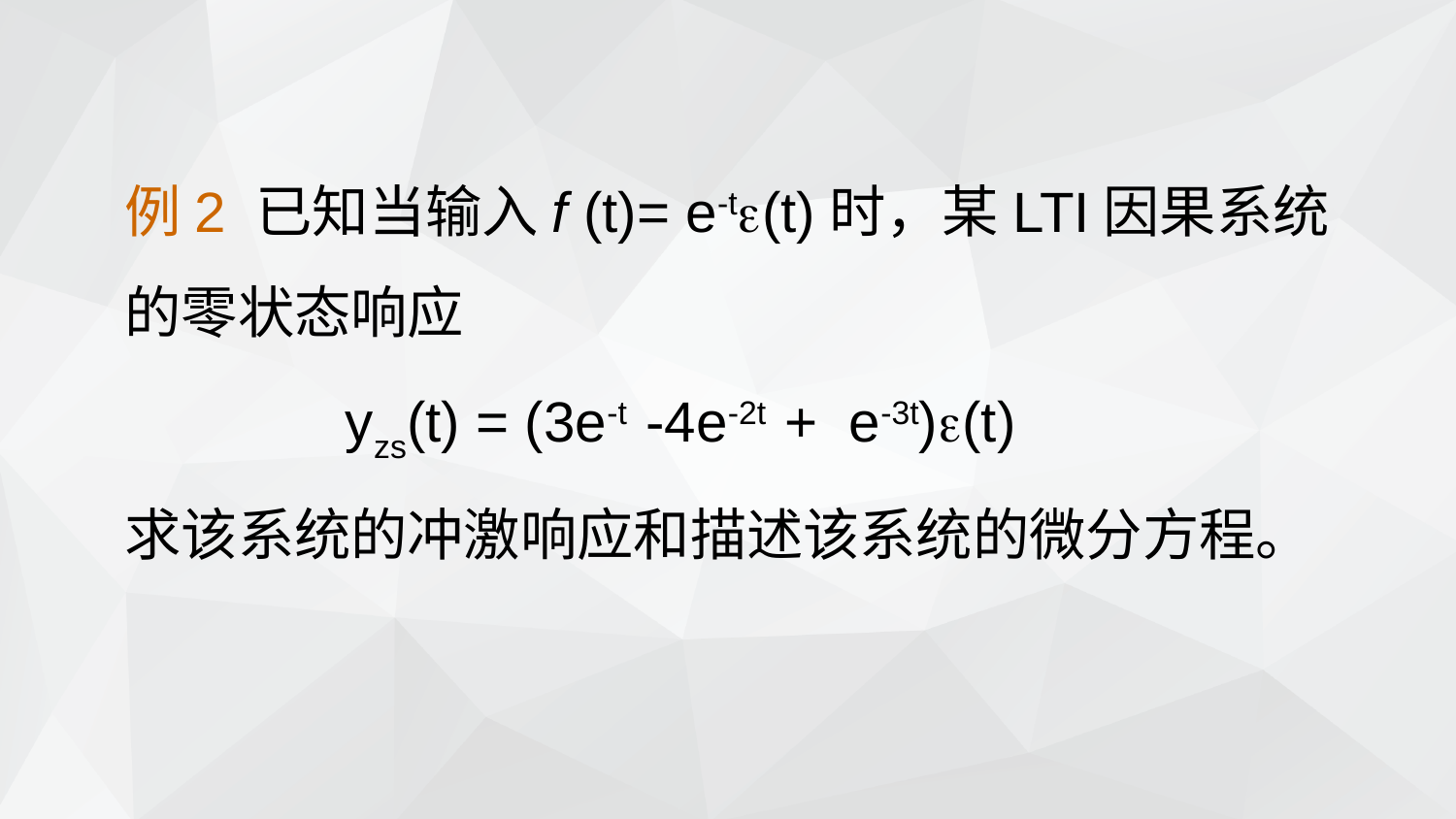

例2 已知当输入f (t)= e-tε(t)时，某LTI因果系统的零状态响应
              yzs(t) = (3e-t  -4e-2t  +  e-3t)ε(t)
求该系统的冲激响应和描述该系统的微分方程。